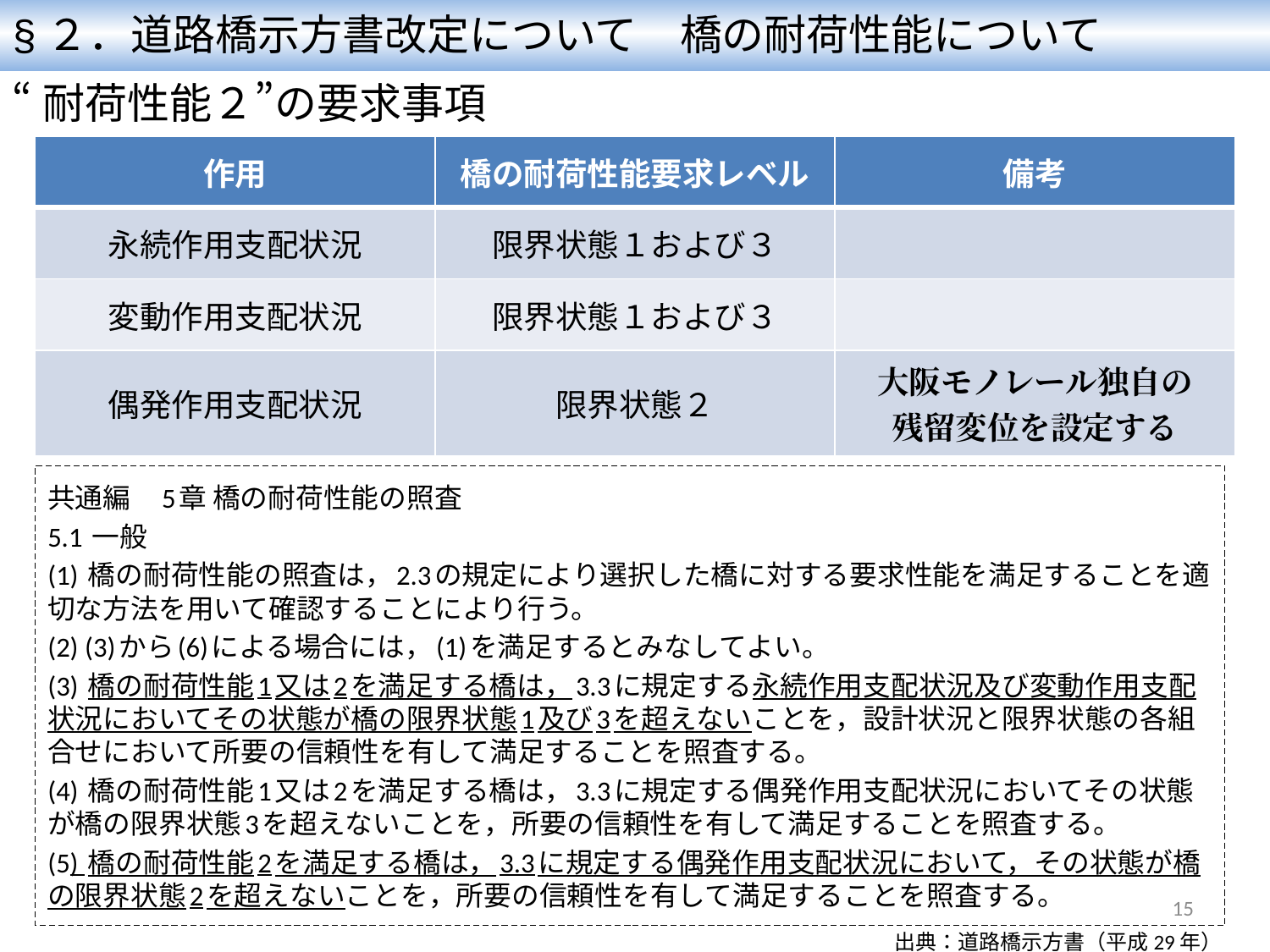

§２．道路橋示方書改定について　橋の耐荷性能について
“耐荷性能２”の要求事項
| 作用 | 橋の耐荷性能要求レベル | 備考 |
| --- | --- | --- |
| 永続作用支配状況 | 限界状態１および３ |  |
| 変動作用支配状況 | 限界状態１および３ |  |
| 偶発作用支配状況 | 限界状態２ | 大阪モノレール独自の 残留変位を設定する |
共通編　5章 橋の耐荷性能の照査
5.1 一般
(1) 橋の耐荷性能の照査は，2.3の規定により選択した橋に対する要求性能を満足することを適切な方法を用いて確認することにより行う。
(2) (3)から(6)による場合には，(1)を満足するとみなしてよい。
(3) 橋の耐荷性能1又は2を満足する橋は，3.3に規定する永続作用支配状況及び変動作用支配状況においてその状態が橋の限界状態1及び3を超えないことを，設計状況と限界状態の各組合せにおいて所要の信頼性を有して満足することを照査する。
(4) 橋の耐荷性能1又は2を満足する橋は，3.3に規定する偶発作用支配状況においてその状態が橋の限界状態3を超えないことを，所要の信頼性を有して満足することを照査する。
(5) 橋の耐荷性能2を満足する橋は，3.3に規定する偶発作用支配状況において，その状態が橋の限界状態2を超えないことを，所要の信頼性を有して満足することを照査する。
15
出典：道路橋示方書（平成29年）